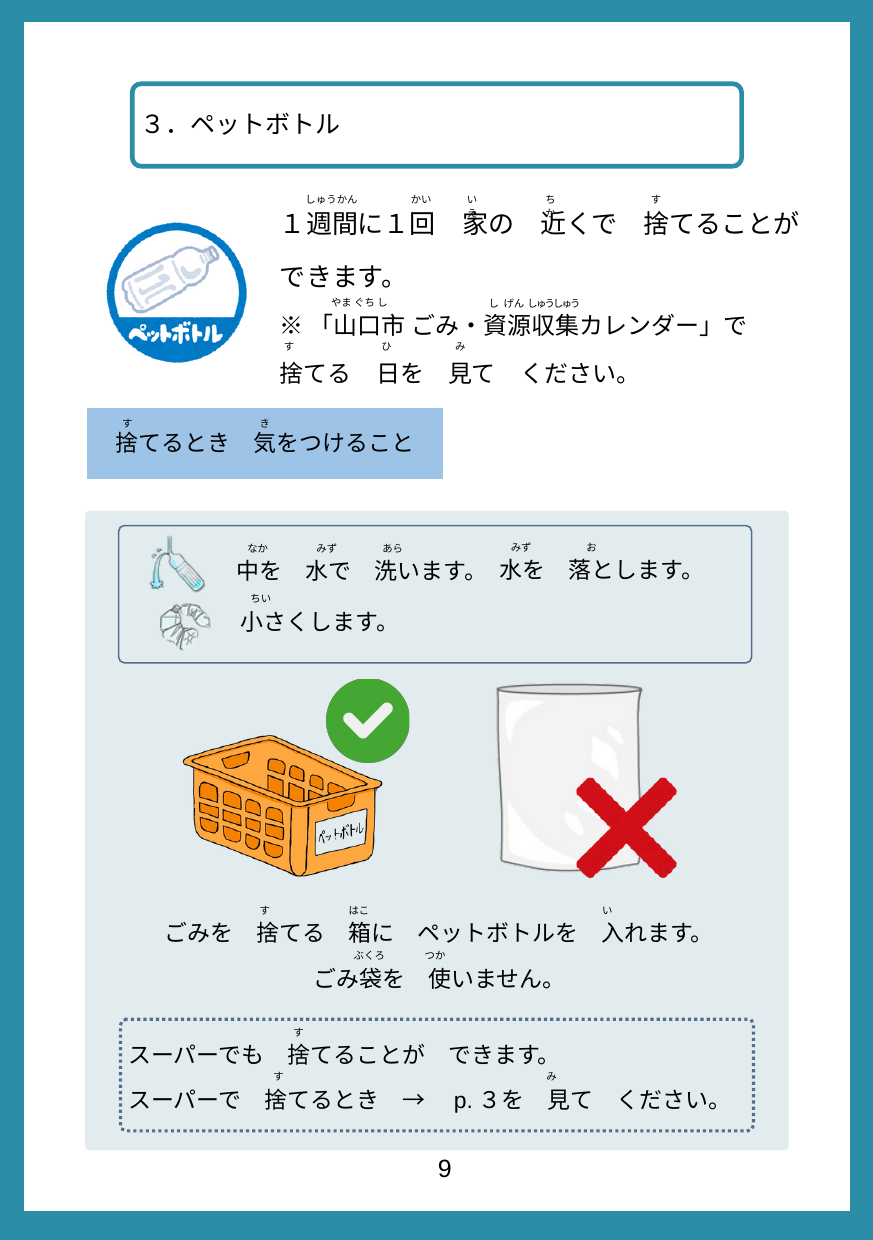

３．ペットボトル
１週間に１回　家の　近くで　捨てることが　できます。
※「山口市 ごみ・資源収集カレンダー」で
捨てる　日を　見て　ください。
しゅうかん
かい
いえ
ちか
す

やま ぐち し

し  げん
しゅうしゅう
す
ひ
み

捨てるとき　気をつけること
す
き

水を　落とします。
中を　水で　洗います。
みず
 お
なか
みず
あら
小さくします。
ちい

ごみを　捨てる　箱に　ペットボトルを　入れます。
ごみ袋を　使いません。
す
はこ
い
ぶくろ
つか

スーパーでも　捨てることが　できます。
スーパーで　捨てるとき　→　p.３を　見て　ください。
す
す
み
9